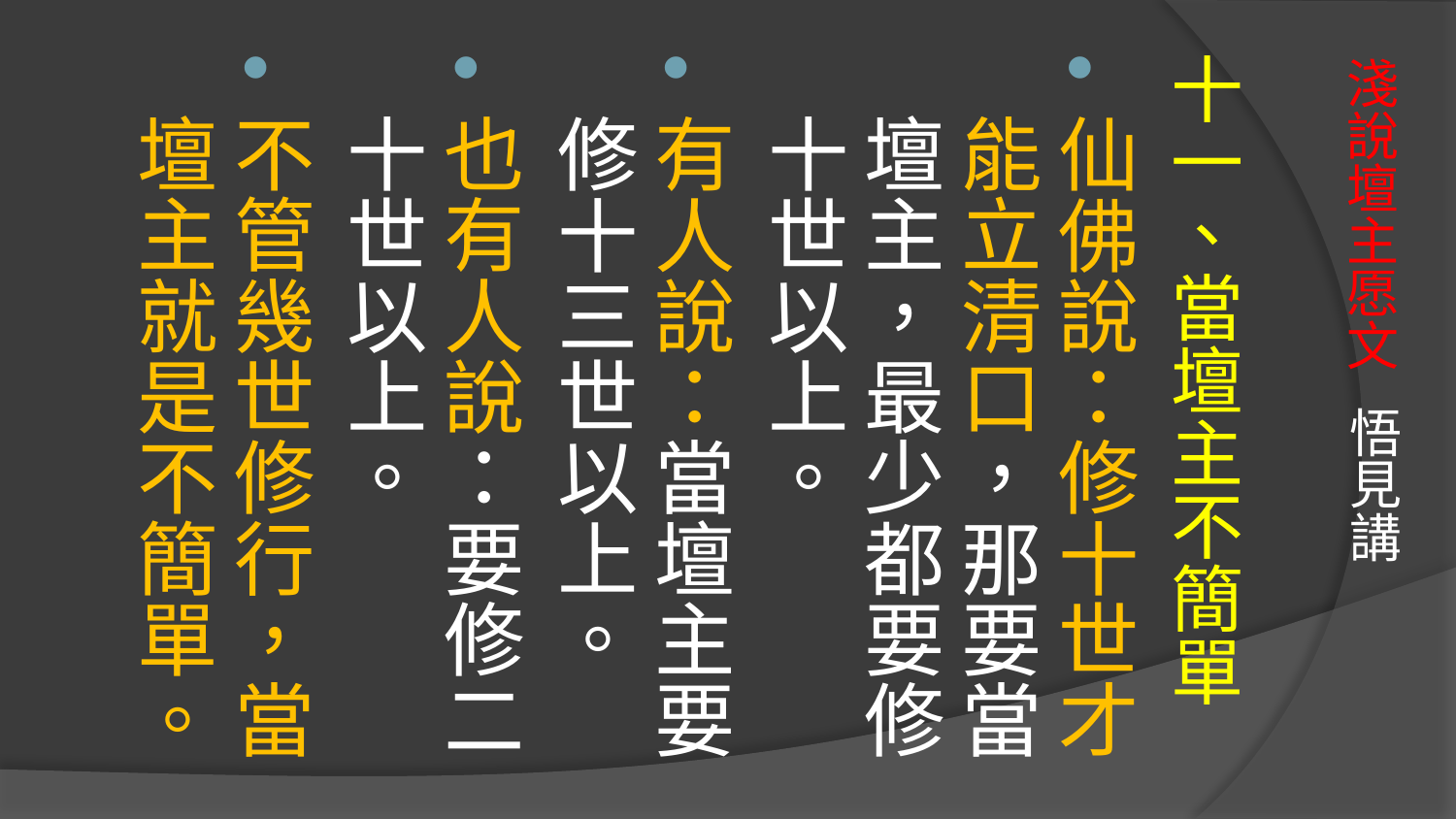

十一、當壇主不簡單
仙佛說：修十世才能立清口，那要當壇主，最少都要修十世以上。
有人說：當壇主要修十三世以上。
也有人說：要修二十世以上。
不管幾世修行，當壇主就是不簡單。

# 淺說壇主愿文   悟見講